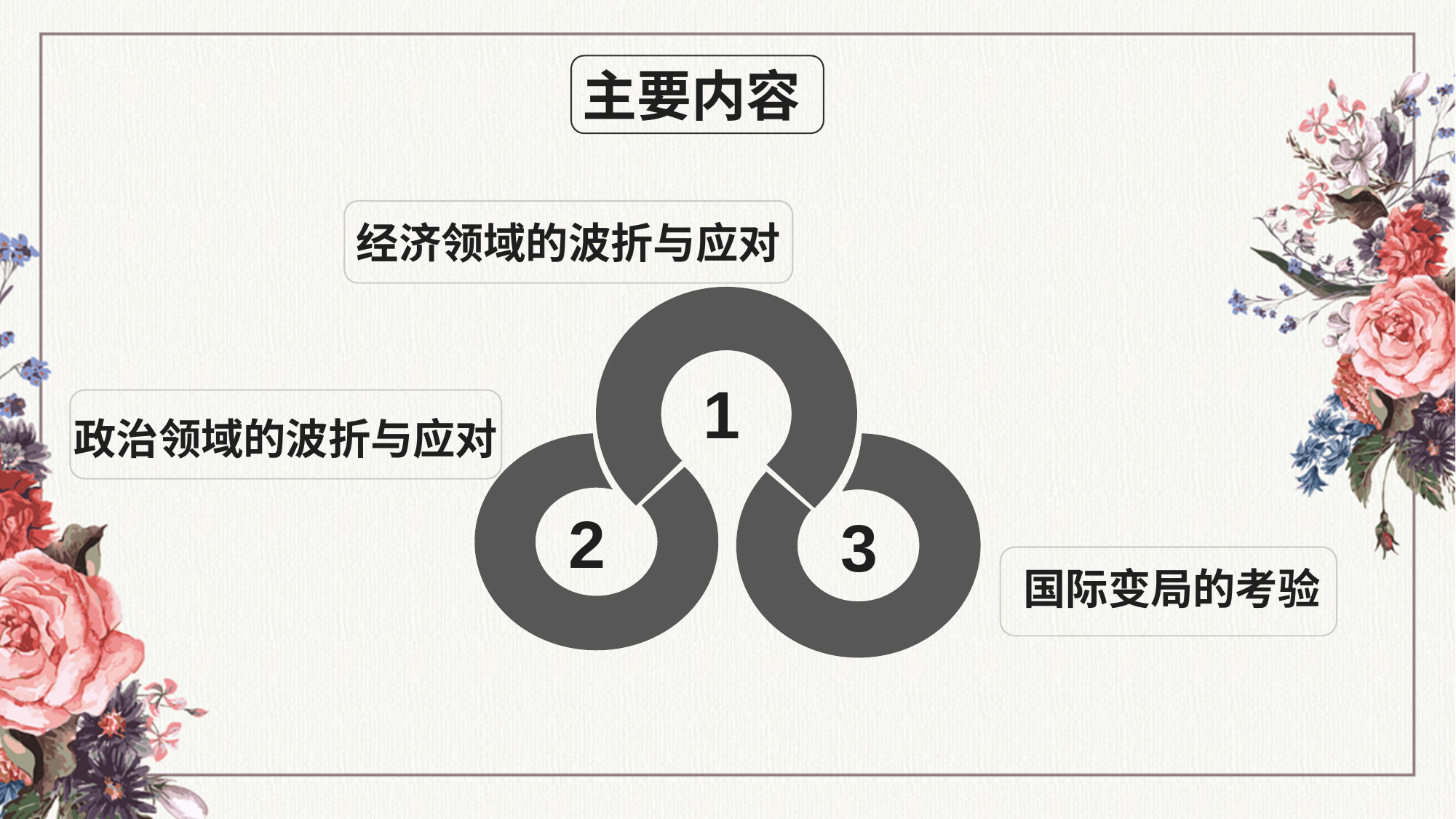

#

主要内容

经济领域的波折与应对

1

政治领域的波折与应对

2
3

国际变局的考验